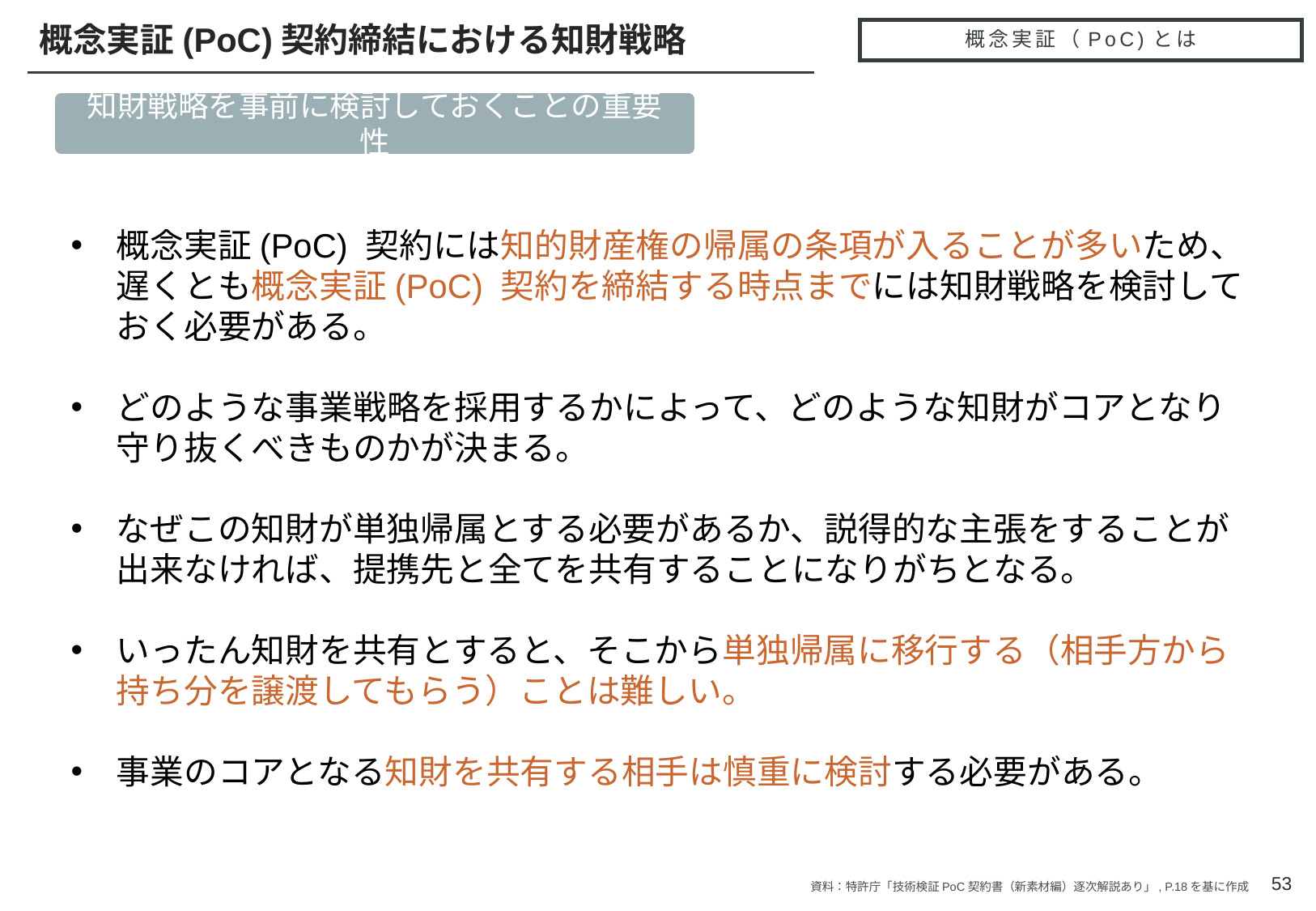

概念実証(PoC)契約締結における知財戦略
# 概念実証（PoC)とは
知財戦略を事前に検討しておくことの重要性
概念実証(PoC) 契約には知的財産権の帰属の条項が入ることが多いため、遅くとも概念実証(PoC) 契約を締結する時点までには知財戦略を検討しておく必要がある。

どのような事業戦略を採用するかによって、どのような知財がコアとなり守り抜くべきものかが決まる。

なぜこの知財が単独帰属とする必要があるか、説得的な主張をすることが出来なければ、提携先と全てを共有することになりがちとなる。

いったん知財を共有とすると、そこから単独帰属に移行する（相手方から持ち分を譲渡してもらう）ことは難しい。

事業のコアとなる知財を共有する相手は慎重に検討する必要がある。
53
資料：特許庁「技術検証PoC契約書（新素材編）逐次解説あり」, P.18を基に作成